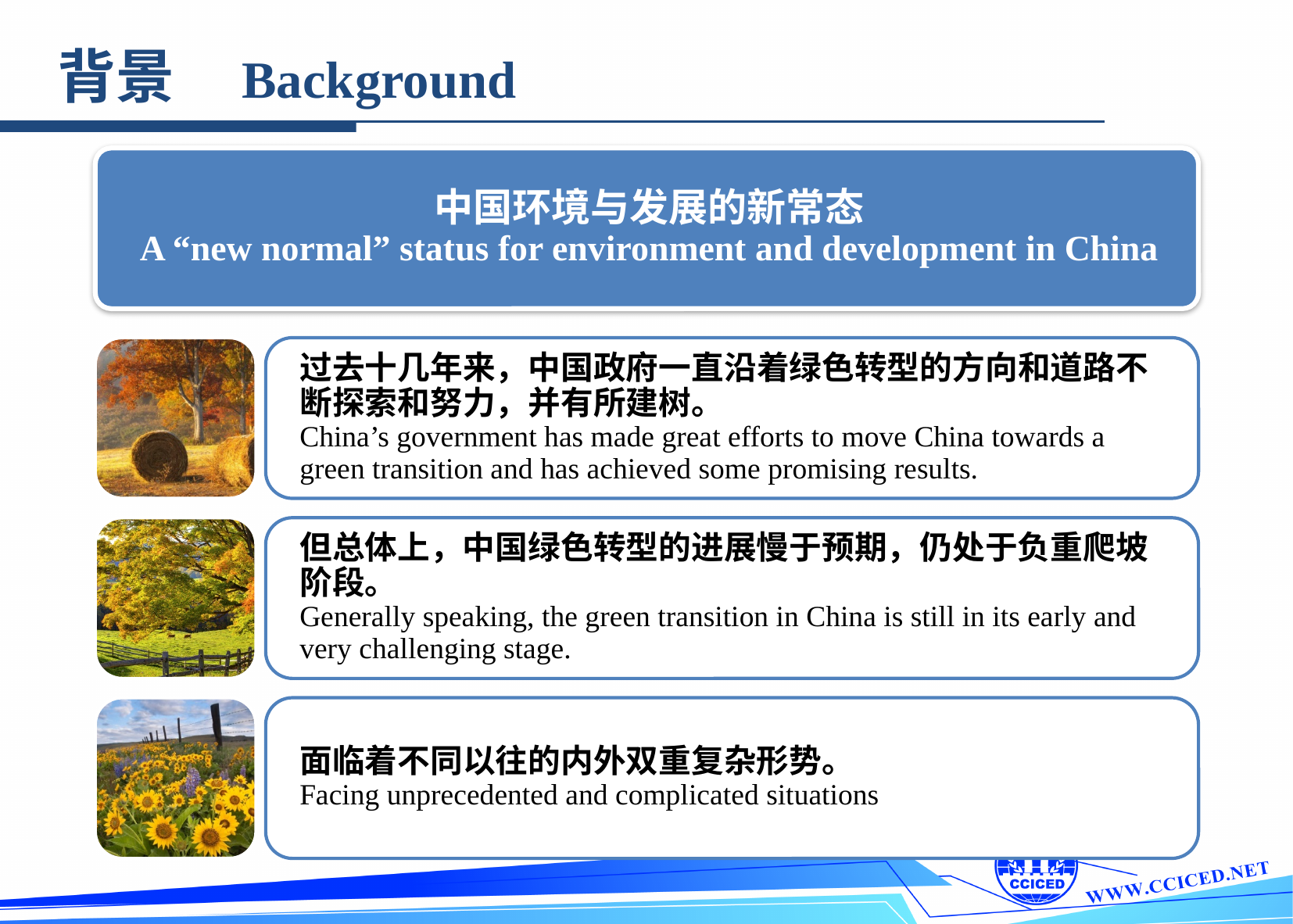

背景    Background
中国环境与发展的新常态
A “new normal” status for environment and development in China
过去十几年来，中国政府一直沿着绿色转型的方向和道路不断探索和努力，并有所建树。
China’s government has made great efforts to move China towards a green transition and has achieved some promising results.
但总体上，中国绿色转型的进展慢于预期，仍处于负重爬坡阶段。
Generally speaking, the green transition in China is still in its early and very challenging stage.
面临着不同以往的内外双重复杂形势。
Facing unprecedented and complicated situations